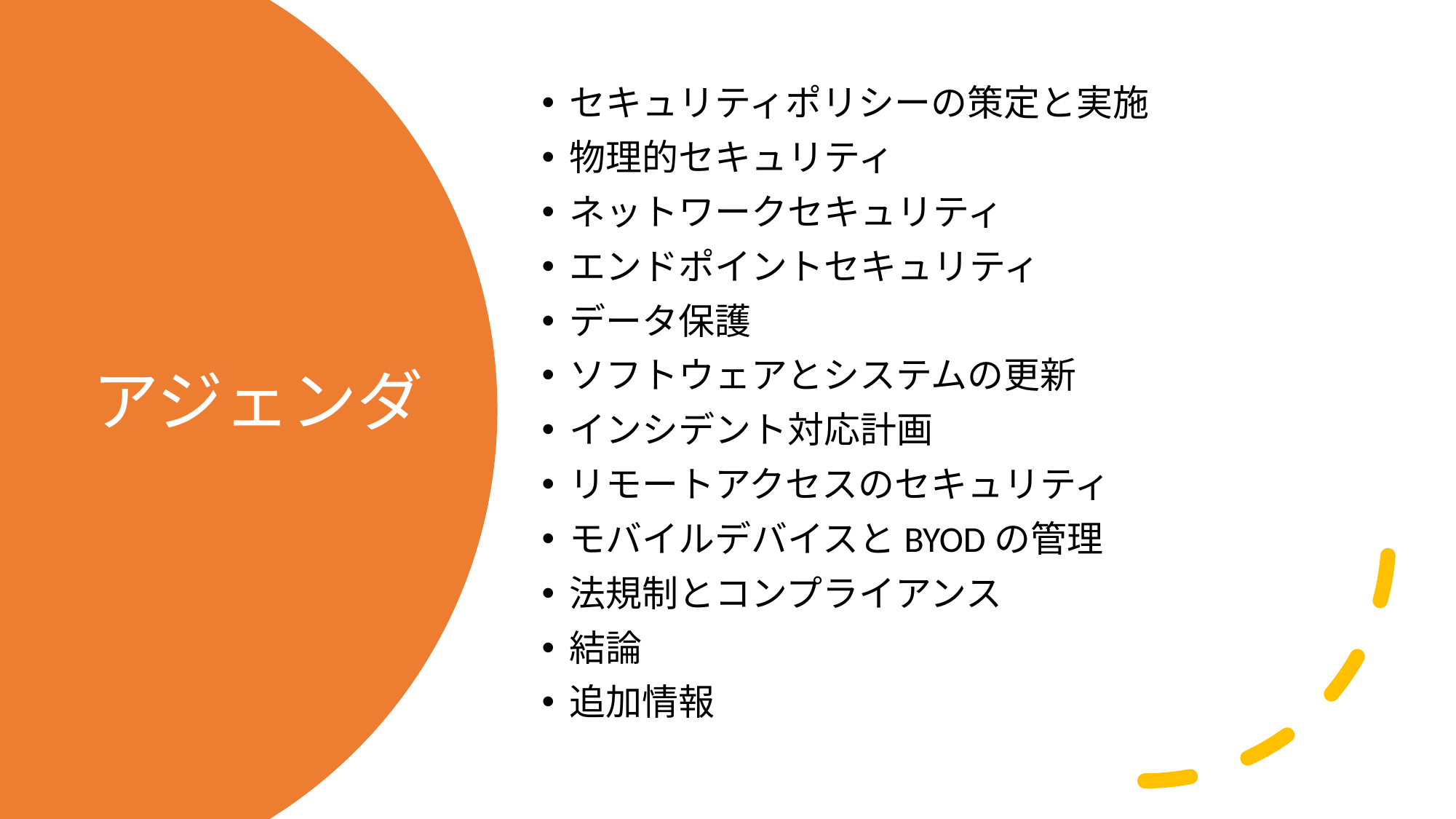

セキュリティポリシーの策定と実施
物理的セキュリティ
ネットワークセキュリティ
エンドポイントセキュリティ
データ保護
ソフトウェアとシステムの更新
インシデント対応計画
リモートアクセスのセキュリティ
モバイルデバイスとBYODの管理
法規制とコンプライアンス
結論
追加情報
# アジェンダ